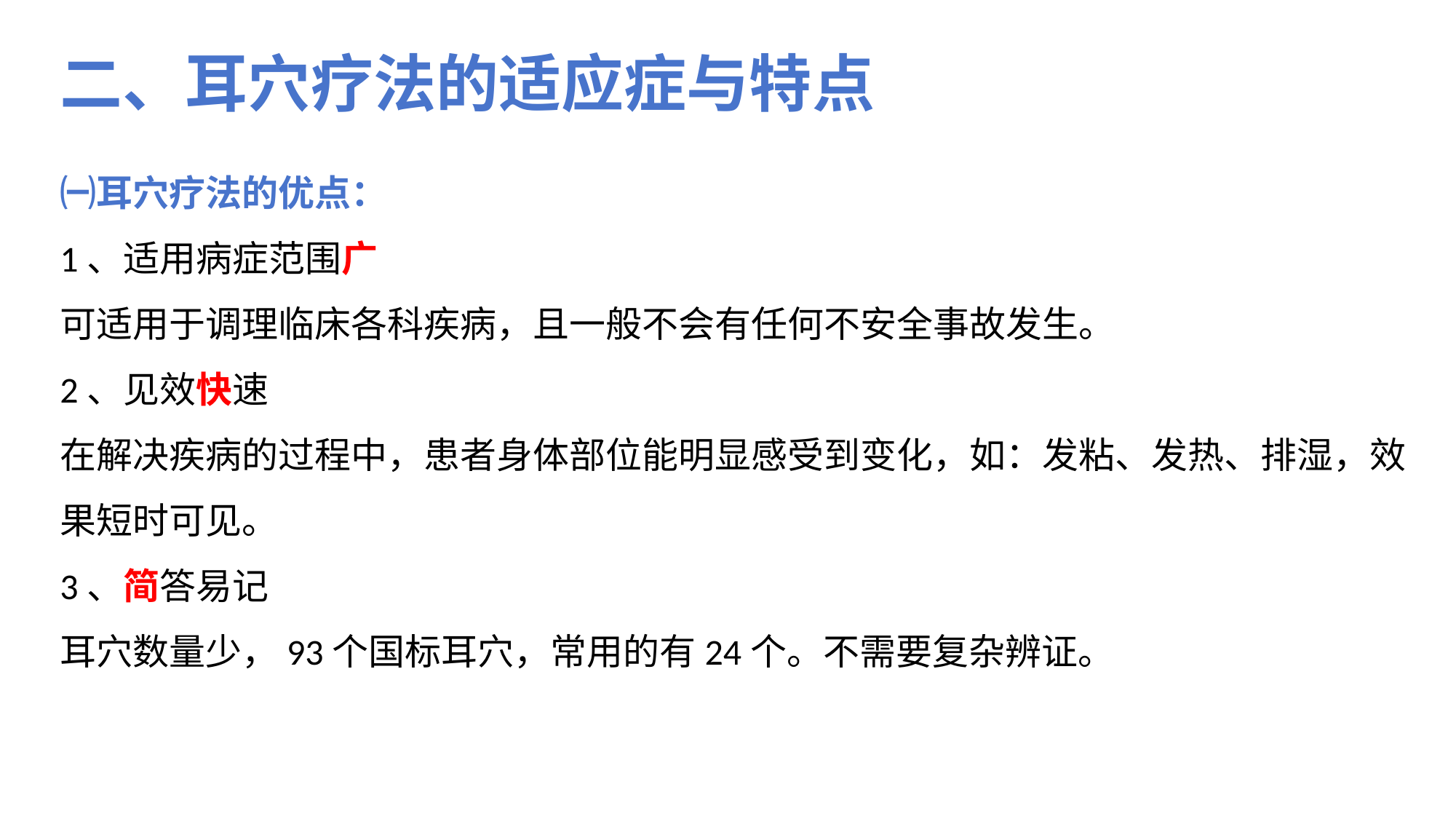

# 二、耳穴疗法的适应症与特点
㈠耳穴疗法的优点：
1、适用病症范围广
可适用于调理临床各科疾病，且一般不会有任何不安全事故发生。
2、见效快速
在解决疾病的过程中，患者身体部位能明显感受到变化，如：发粘、发热、排湿，效果短时可见。
3、简答易记
耳穴数量少，93个国标耳穴，常用的有24个。不需要复杂辨证。